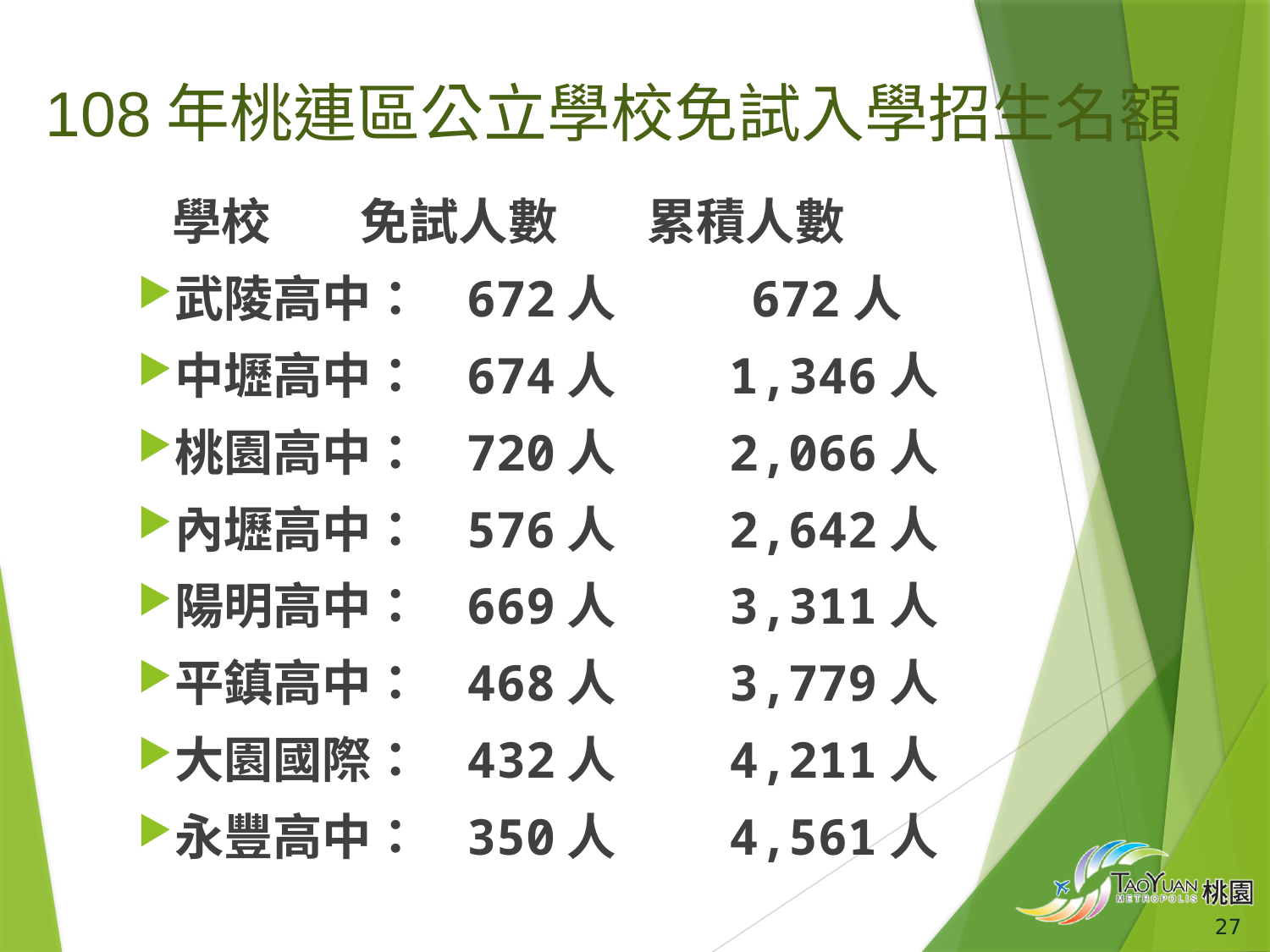

108年桃連區公立學校免試入學招生名額
  學校        免試人數        累積人數
武陵高中：   672人           672人
中壢高中：   674人         1,346人
桃園高中：   720人         2,066人
內壢高中：   576人         2,642人
陽明高中：   669人         3,311人
平鎮高中：   468人         3,779人
大園國際：   432人         4,211人
永豐高中：   350人         4,561人
27